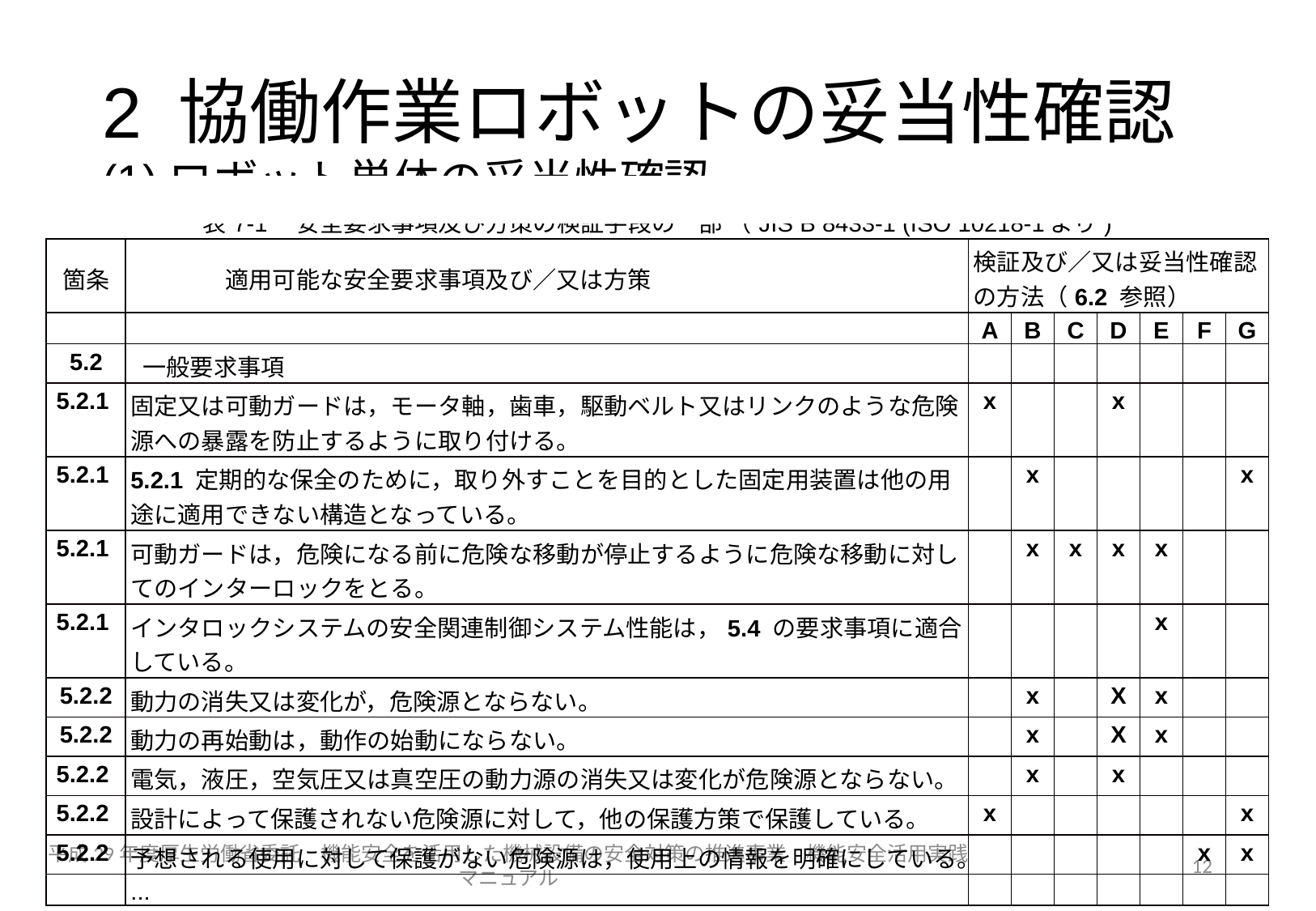

# 2 協働作業ロボットの妥当性確認 (1)ロボット単体の妥当性確認
| 表7-1　安全要求事項及び方策の検証手段の一部 （JIS B 8433-1 (ISO 10218-1より) |  |  |  |  |  |  |  |  |
| --- | --- | --- | --- | --- | --- | --- | --- | --- |
| 箇条 | 適用可能な安全要求事項及び／又は方策 | 検証及び／又は妥当性確認の方法（6.2 参照） |  |  |  |  |  |  |
|  |  | A | B | C | D | E | F | G |
| 5.2 | 一般要求事項 |  |  |  |  |  |  |  |
| 5.2.1 | 固定又は可動ガードは，モータ軸，歯車，駆動ベルト又はリンクのような危険源への暴露を防止するように取り付ける。 | x |  |  | x |  |  |  |
| 5.2.1 | 5.2.1 定期的な保全のために，取り外すことを目的とした固定用装置は他の用途に適用できない構造となっている。 |  | x |  |  |  |  | x |
| 5.2.1 | 可動ガードは，危険になる前に危険な移動が停止するように危険な移動に対してのインターロックをとる。 |  | x | x | x | x |  |  |
| 5.2.1 | インタロックシステムの安全関連制御システム性能は，5.4 の要求事項に適合している。 |  |  |  |  | x |  |  |
| 5.2.2 | 動力の消失又は変化が，危険源とならない。 |  | x |  | X | x |  |  |
| 5.2.2 | 動力の再始動は，動作の始動にならない。 |  | x |  | X | x |  |  |
| 5.2.2 | 電気，液圧，空気圧又は真空圧の動力源の消失又は変化が危険源とならない。 |  | x |  | x |  |  |  |
| 5.2.2 | 設計によって保護されない危険源に対して，他の保護方策で保護している。 | x |  |  |  |  |  | x |
| 5.2.2 | 予想される使用に対して保護がない危険源は，使用上の情報を明確にしている。 |  |  |  |  |  | x | x |
|  | ... |  |  |  |  |  |  |  |
平成29年度厚生労働省委託　機能安全を活用した機械設備の安全対策の推進事業　機能安全活用実践マニュアル
12